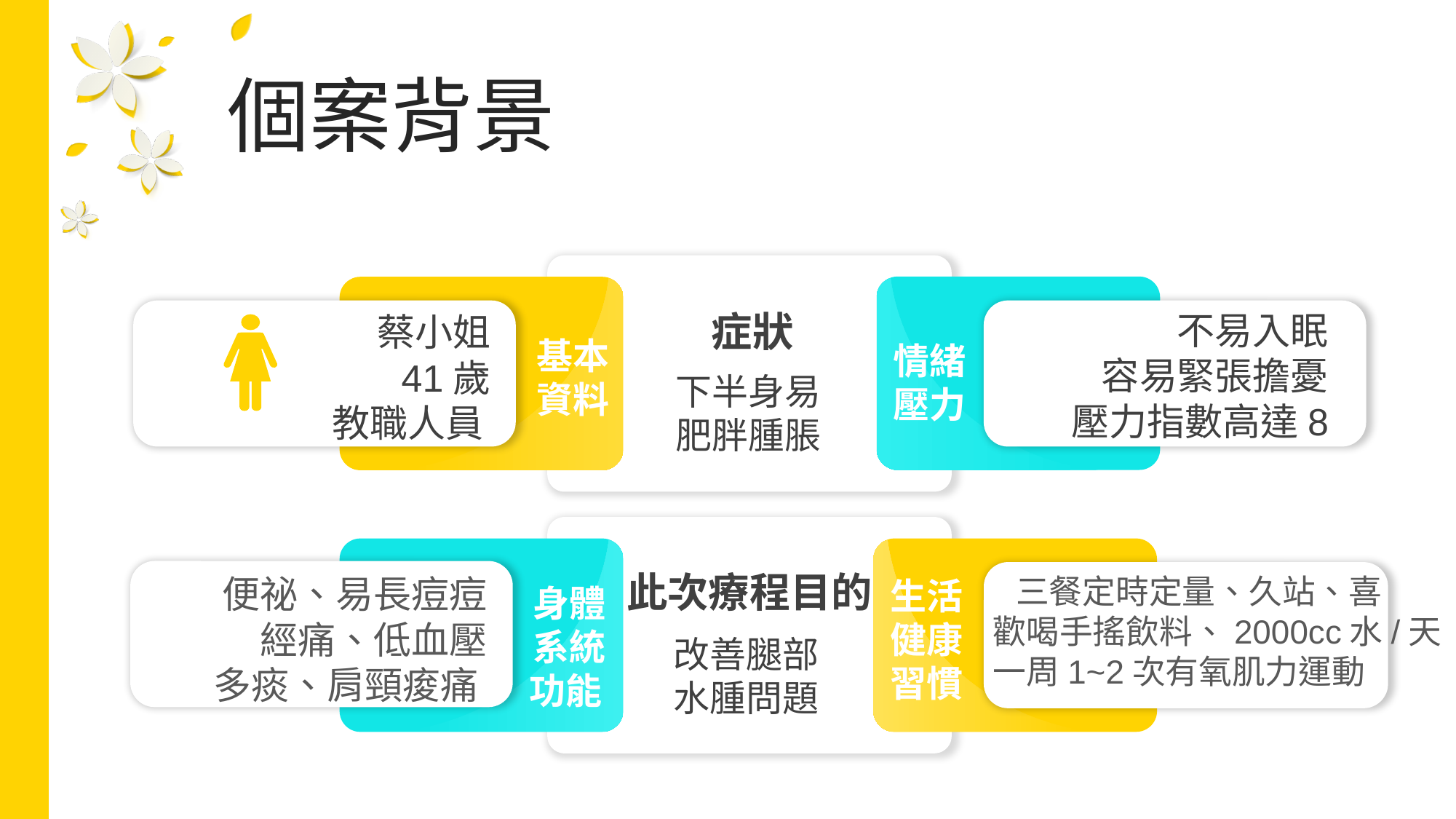

個案背景

症狀
下半身易肥胖腫脹

不易入眠
容易緊張擔憂
壓力指數高達8

蔡小姐
41歲
教職人員

基本資料
情緒壓力

此次療程目的
改善腿部
水腫問題

便祕、易長痘痘
經痛、低血壓
多痰、肩頸痠痛
  三餐定時定量、久站、喜
歡喝手搖飲料、2000cc水/天
一周1~2次有氧肌力運動

生活
健康習慣
身體
系統功能